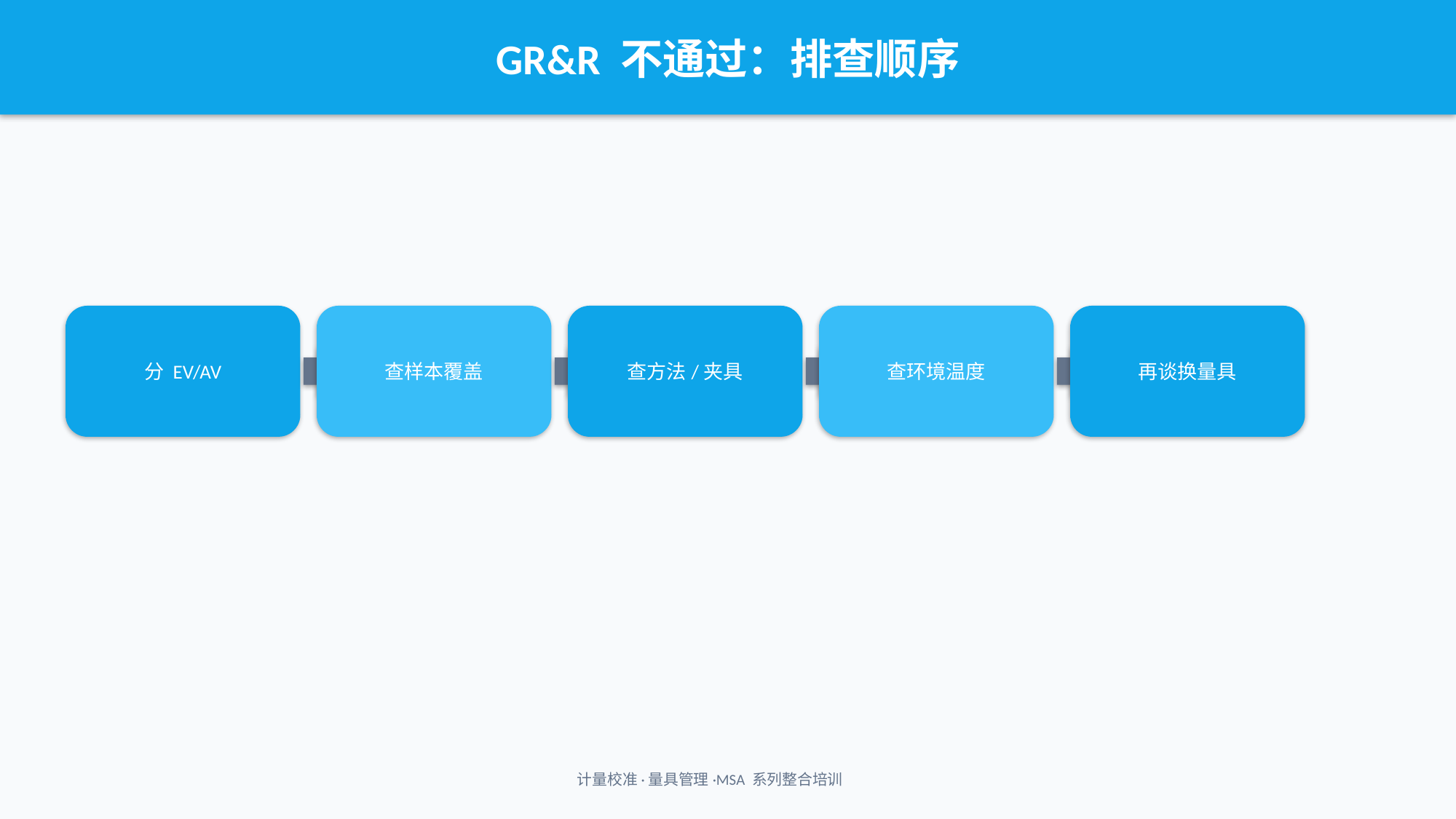

GR&R 不通过：排查顺序
分 EV/AV
查样本覆盖
查方法/夹具
查环境温度
再谈换量具

计量校准·量具管理·MSA 系列整合培训